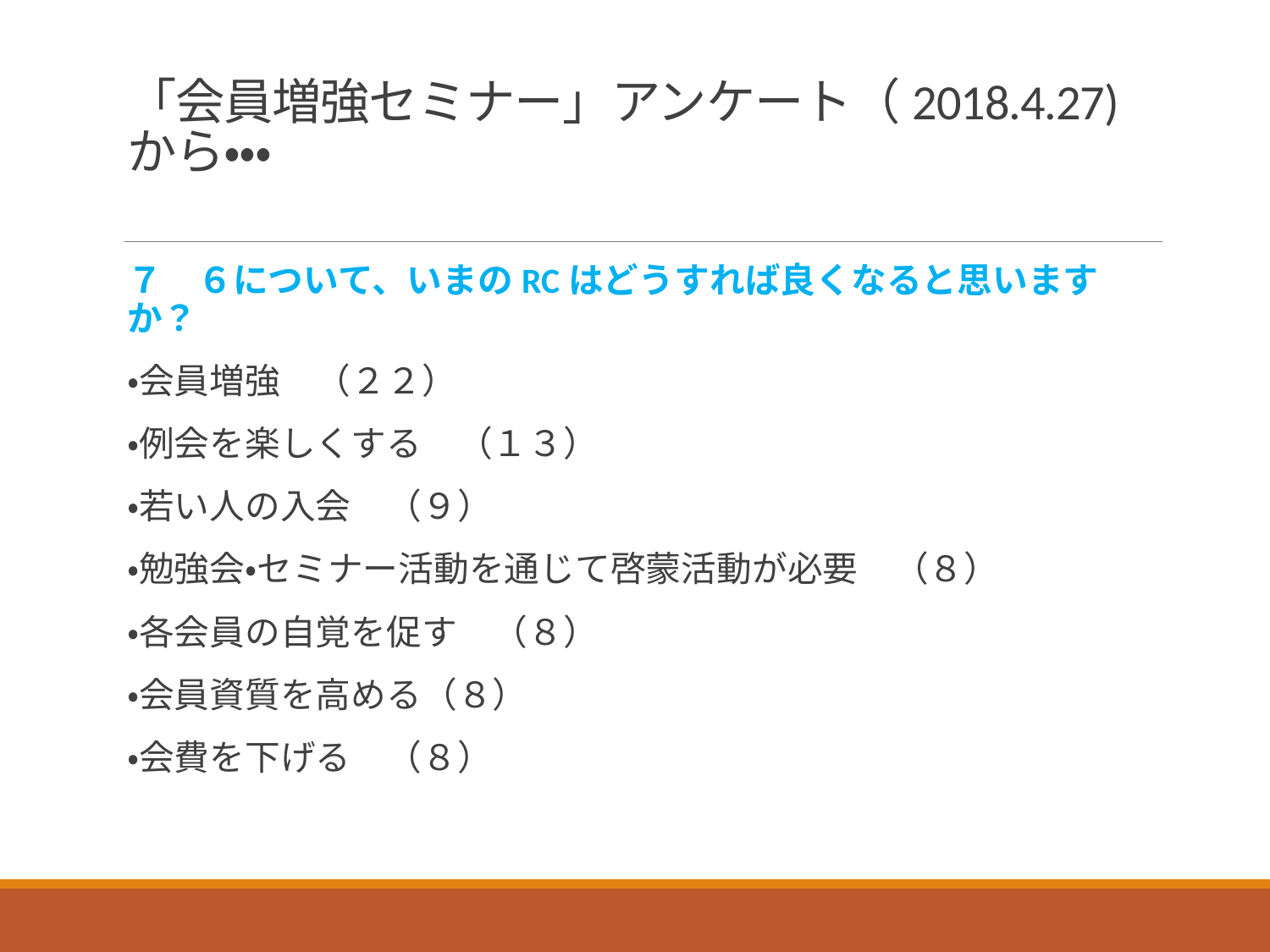

# 「会員増強セミナー」アンケート（2018.4.27)から・・・
７　６について、いまのRCはどうすれば良くなると思いますか？
・会員増強　（２２）
・例会を楽しくする　（１３）
・若い人の入会　（９）
・勉強会・セミナー活動を通じて啓蒙活動が必要　（８）
・各会員の自覚を促す　（８）
・会員資質を高める（８）
・会費を下げる　（８）